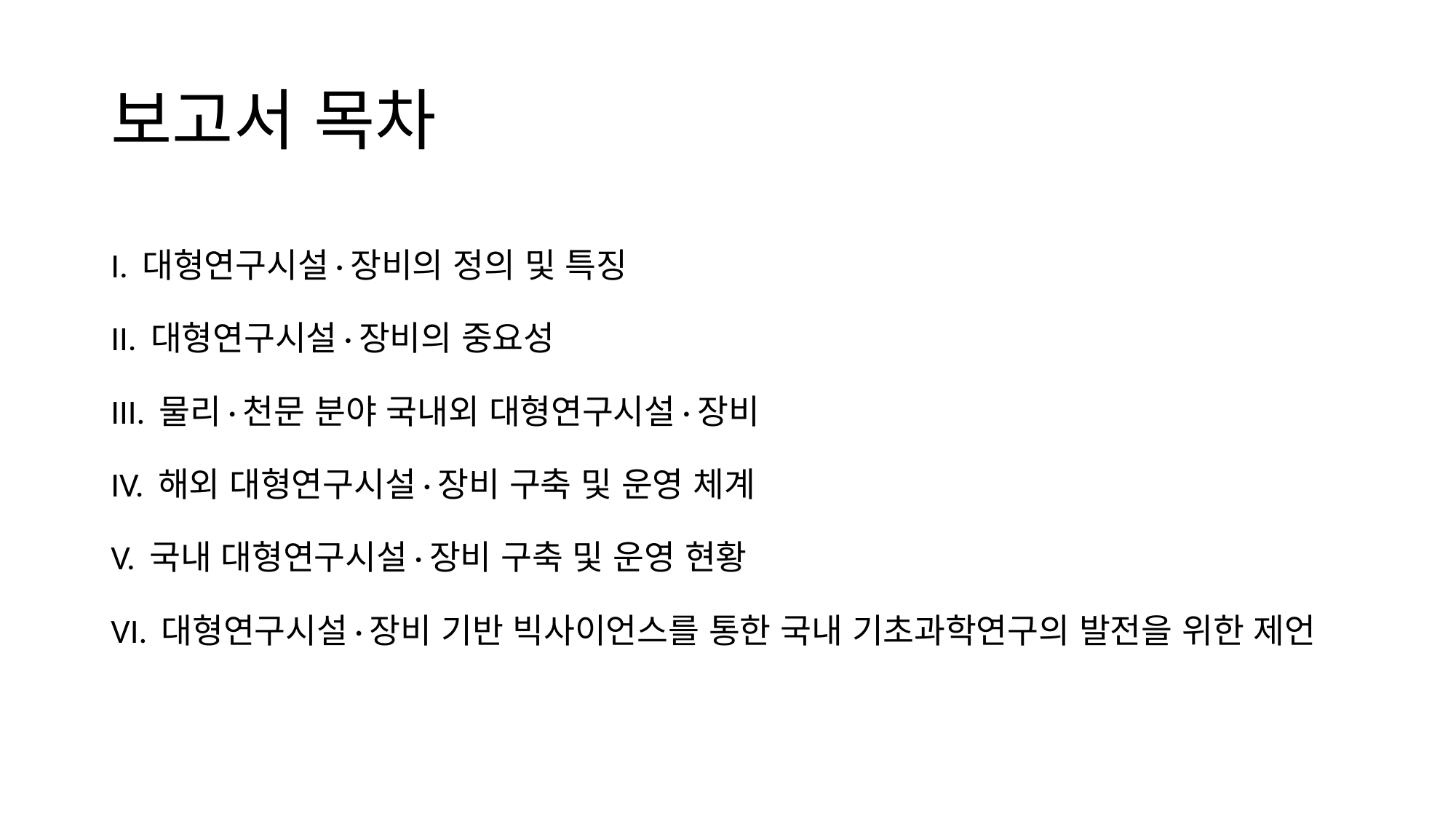

# 보고서 목차
I. 대형연구시설·장비의 정의 및 특징
II. 대형연구시설·장비의 중요성
III. 물리·천문 분야 국내외 대형연구시설·장비
IV. 해외 대형연구시설·장비 구축 및 운영 체계
V. 국내 대형연구시설·장비 구축 및 운영 현황
VI. 대형연구시설·장비 기반 빅사이언스를 통한 국내 기초과학연구의 발전을 위한 제언